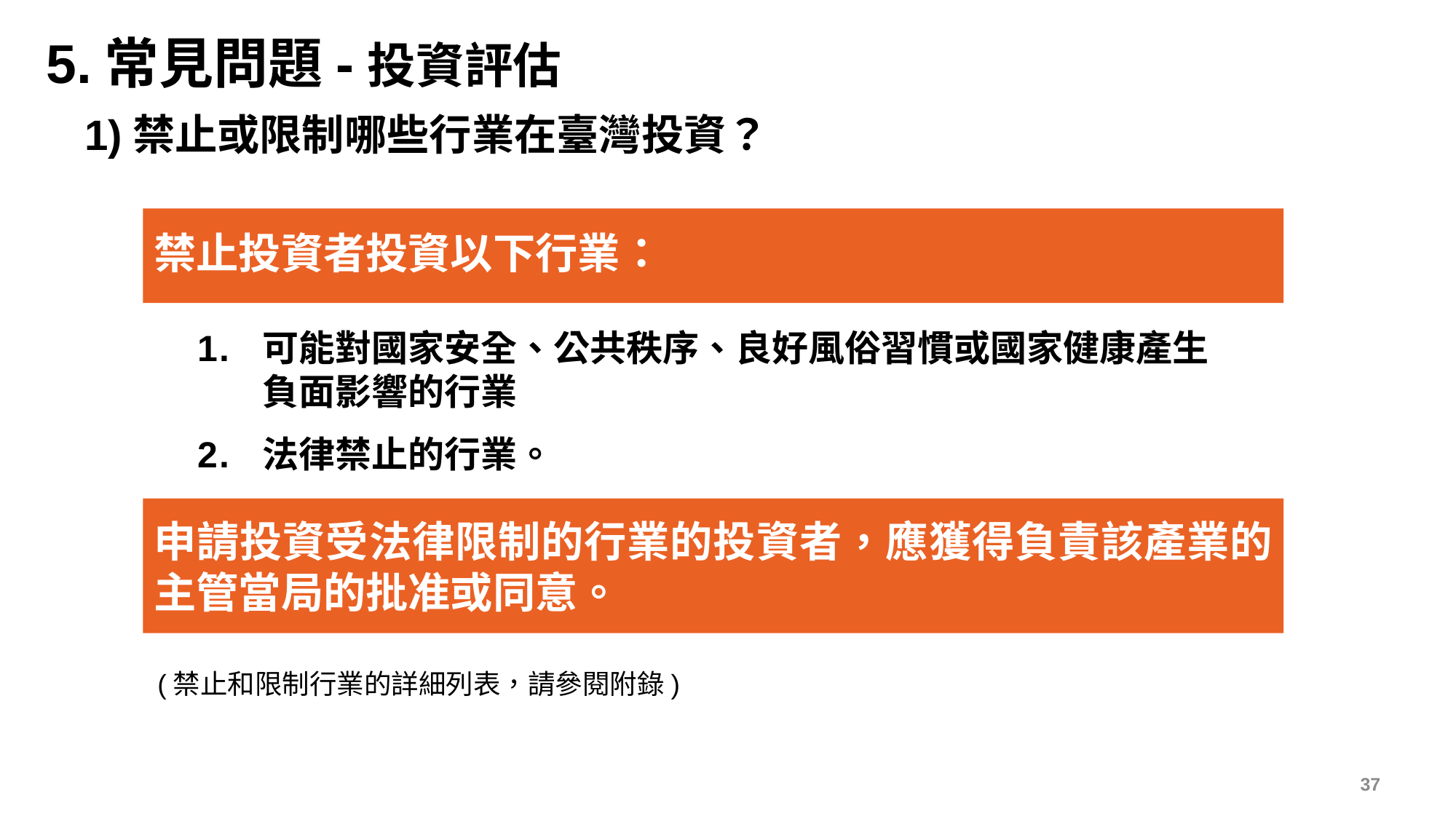

5.常見問題-投資評估
1)禁止或限制哪些行業在臺灣投資？
禁止投資者投資以下行業：
可能對國家安全、公共秩序、良好風俗習慣或國家健康產生負面影響的行業
法律禁止的行業。
申請投資受法律限制的行業的投資者，應獲得負責該產業的主管當局的批准或同意。
(禁止和限制行業的詳細列表，請參閱附錄)
37